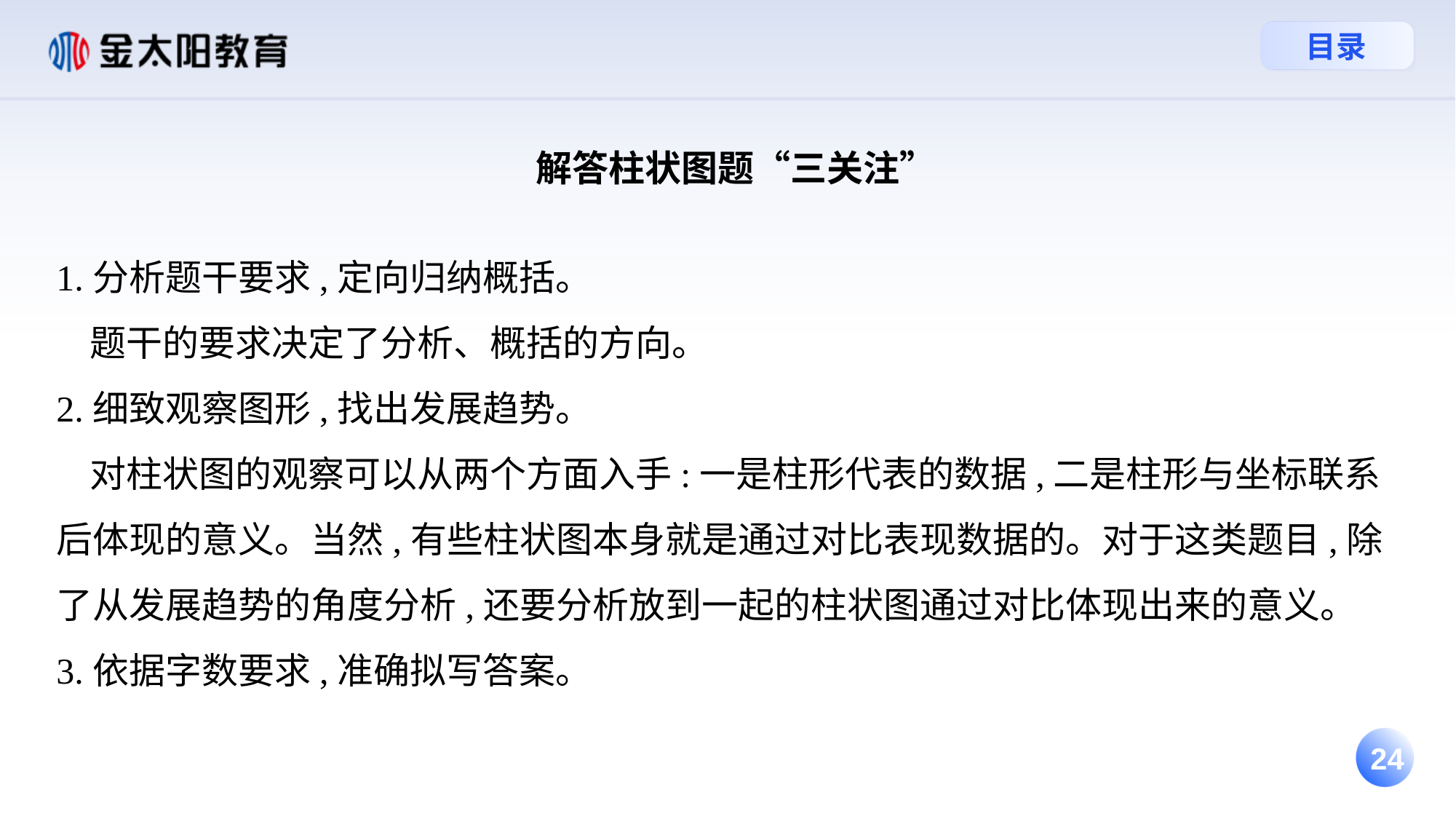

解答柱状图题“三关注”

1.分析题干要求,定向归纳概括。
   题干的要求决定了分析、概括的方向。
2.细致观察图形,找出发展趋势。
   对柱状图的观察可以从两个方面入手:一是柱形代表的数据,二是柱形与坐标联系后体现的意义。当然,有些柱状图本身就是通过对比表现数据的。对于这类题目,除了从发展趋势的角度分析,还要分析放到一起的柱状图通过对比体现出来的意义。
3.依据字数要求,准确拟写答案。